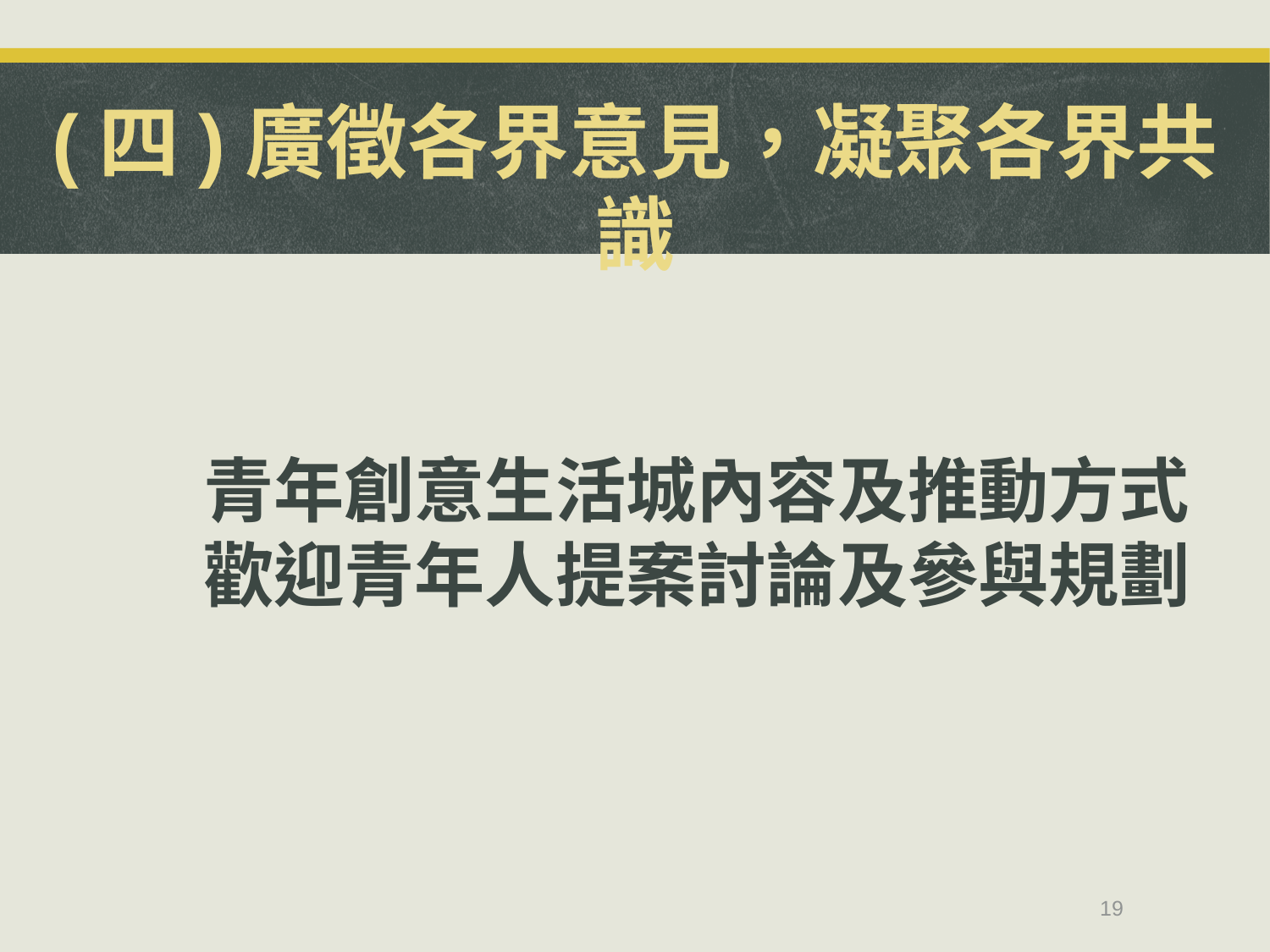

(四)廣徵各界意見，凝聚各界共識

青年創意生活城內容及推動方式
歡迎青年人提案討論及參與規劃
19